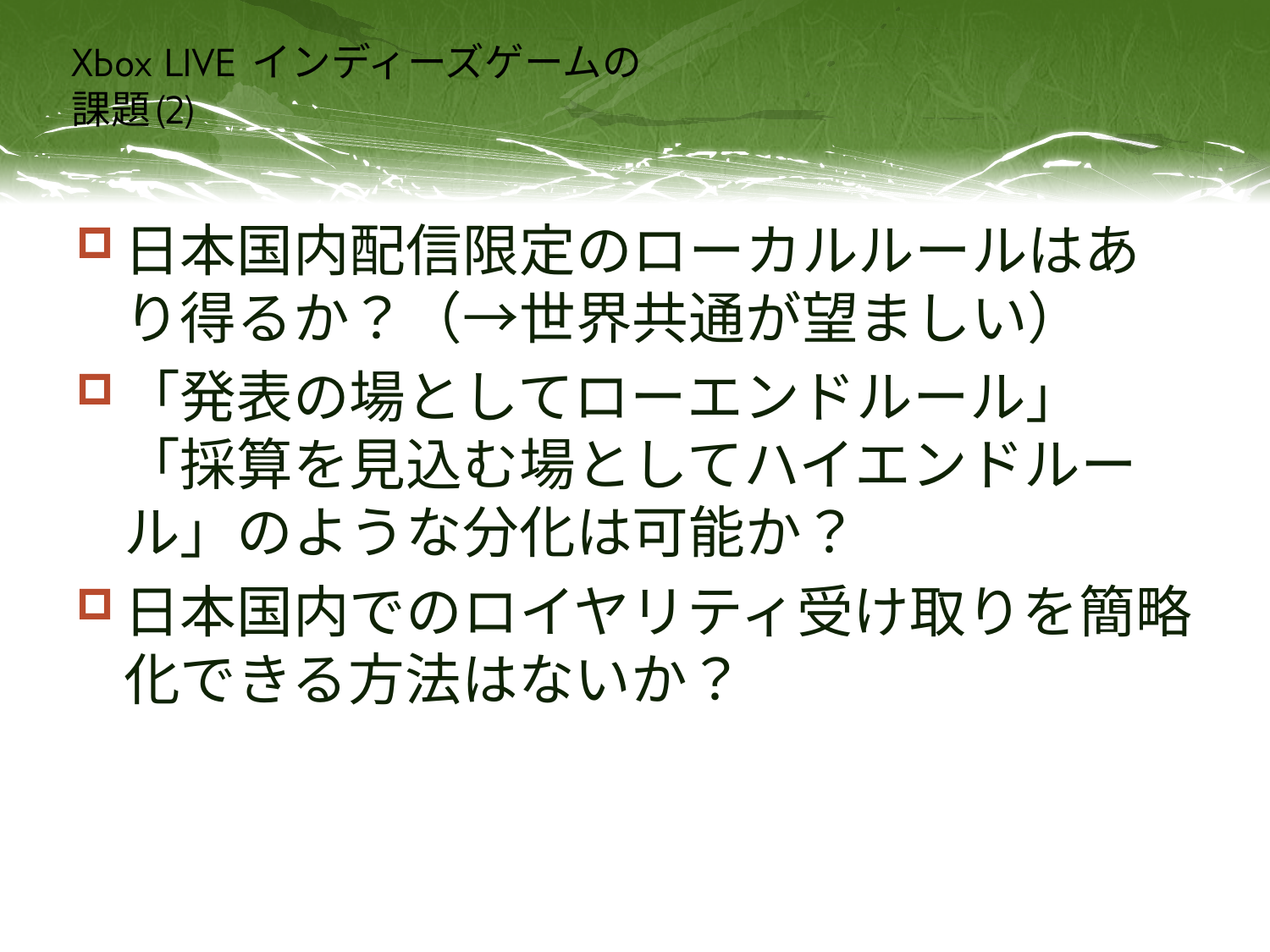

# Xbox LIVE インディーズゲームの 課題(2)
日本国内配信限定のローカルルールはあり得るか？（→世界共通が望ましい）
「発表の場としてローエンドルール」
「採算を見込む場としてハイエンドルール」のような分化は可能か？
日本国内でのロイヤリティ受け取りを簡略化できる方法はないか？